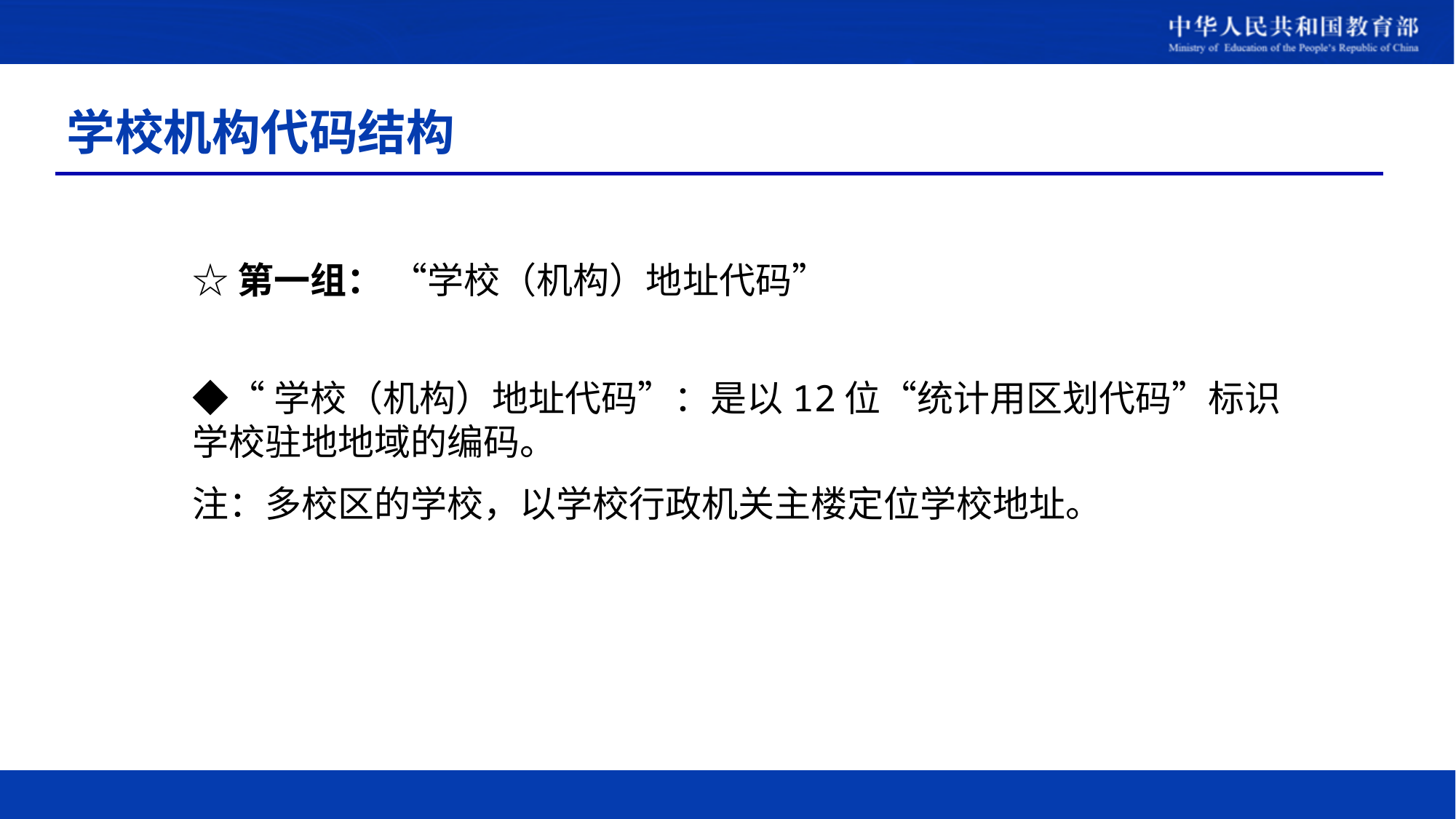

# 学校机构代码结构
☆第一组： “学校（机构）地址代码”
◆“学校（机构）地址代码”：是以12位“统计用区划代码”标识学校驻地地域的编码。
注：多校区的学校，以学校行政机关主楼定位学校地址。

8